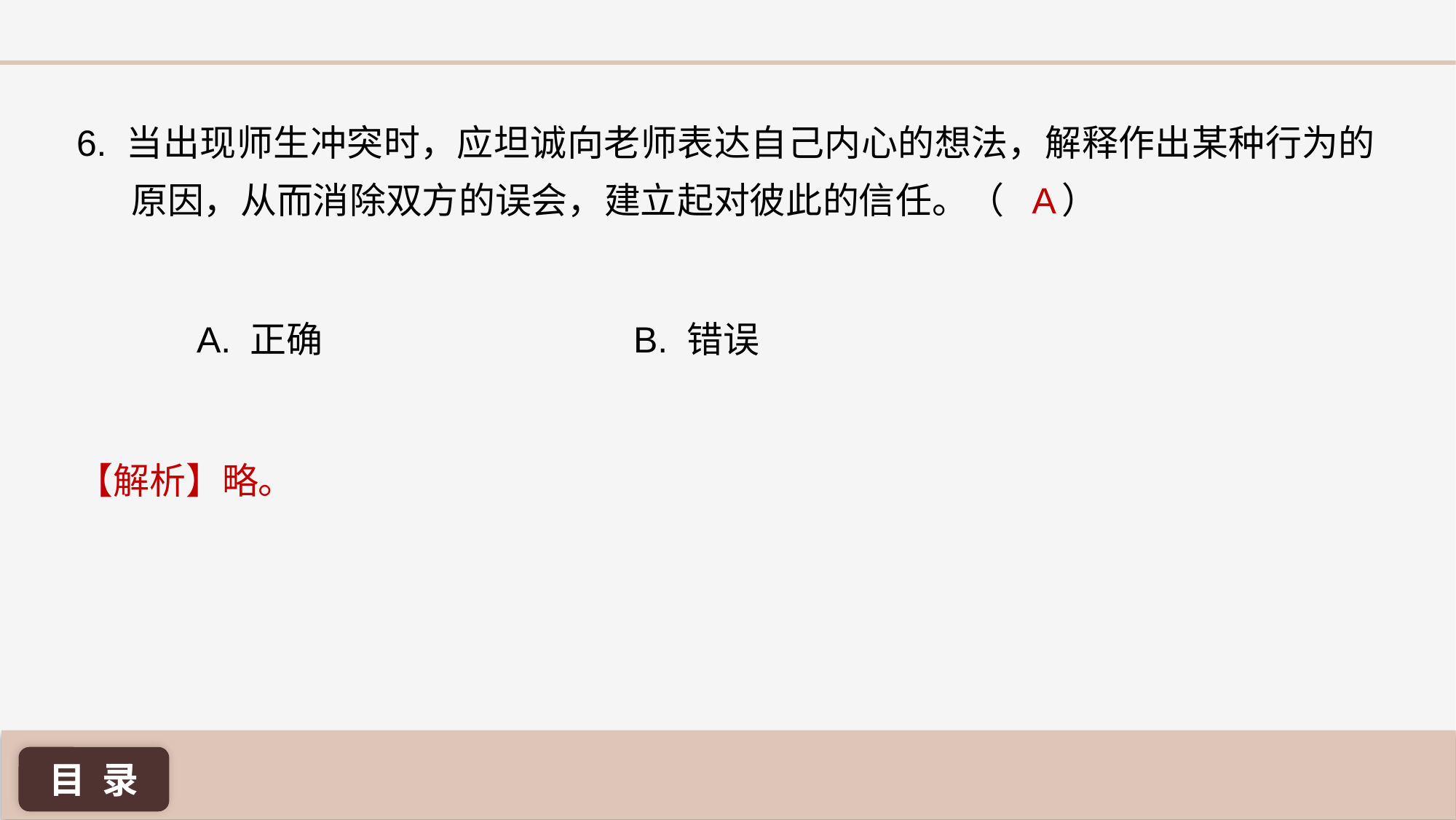

6. 当出现师生冲突时，应坦诚向老师表达自己内心的想法，解释作出某种行为的原因，从而消除双方的误会，建立起对彼此的信任。（       ）
A
A. 正确 			B. 错误
【解析】略。